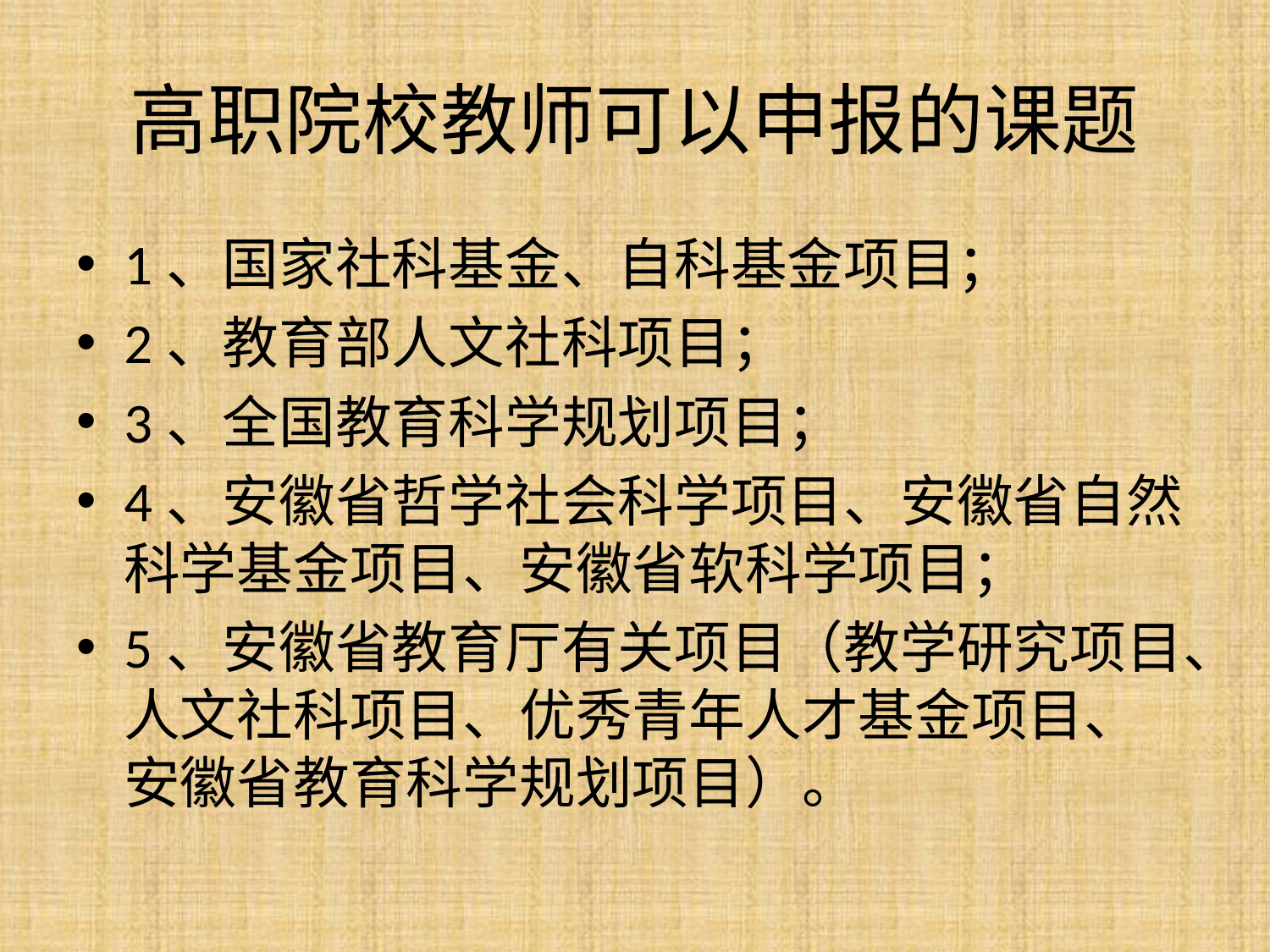

# 高职院校教师可以申报的课题
1、国家社科基金、自科基金项目；
2、教育部人文社科项目；
3、全国教育科学规划项目；
4、安徽省哲学社会科学项目、安徽省自然科学基金项目、安徽省软科学项目；
5、安徽省教育厅有关项目（教学研究项目、人文社科项目、优秀青年人才基金项目、安徽省教育科学规划项目）。